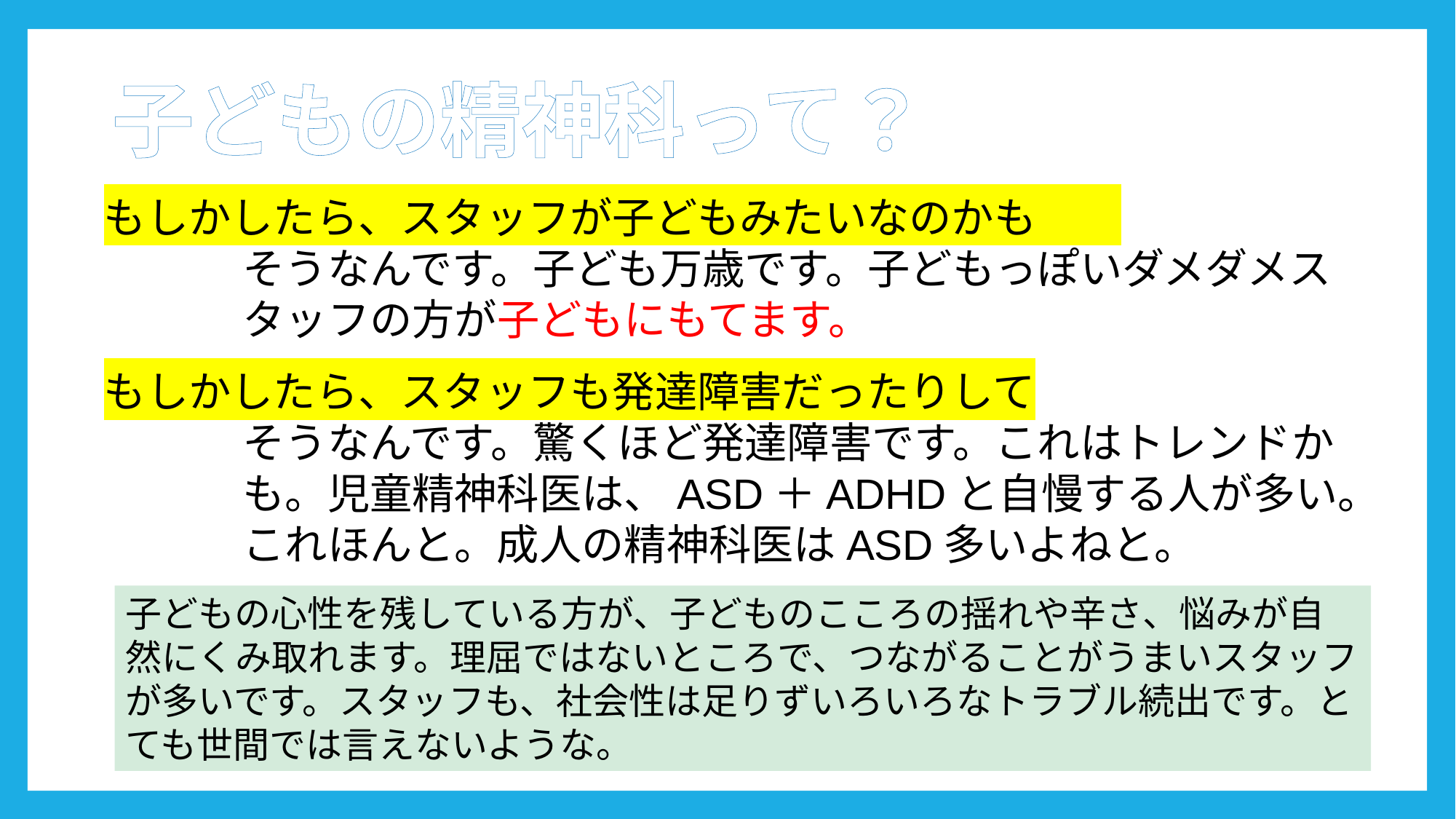

子どもの精神科って？
もしかしたら、スタッフが子どもみたいなのかも
そうなんです。子ども万歳です。子どもっぽいダメダメスタッフの方が子どもにもてます。
もしかしたら、スタッフも発達障害だったりして
そうなんです。驚くほど発達障害です。これはトレンドかも。児童精神科医は、ASD＋ADHDと自慢する人が多い。これほんと。成人の精神科医はASD多いよねと。
子どもの心性を残している方が、子どものこころの揺れや辛さ、悩みが自然にくみ取れます。理屈ではないところで、つながることがうまいスタッフが多いです。スタッフも、社会性は足りずいろいろなトラブル続出です。とても世間では言えないような。